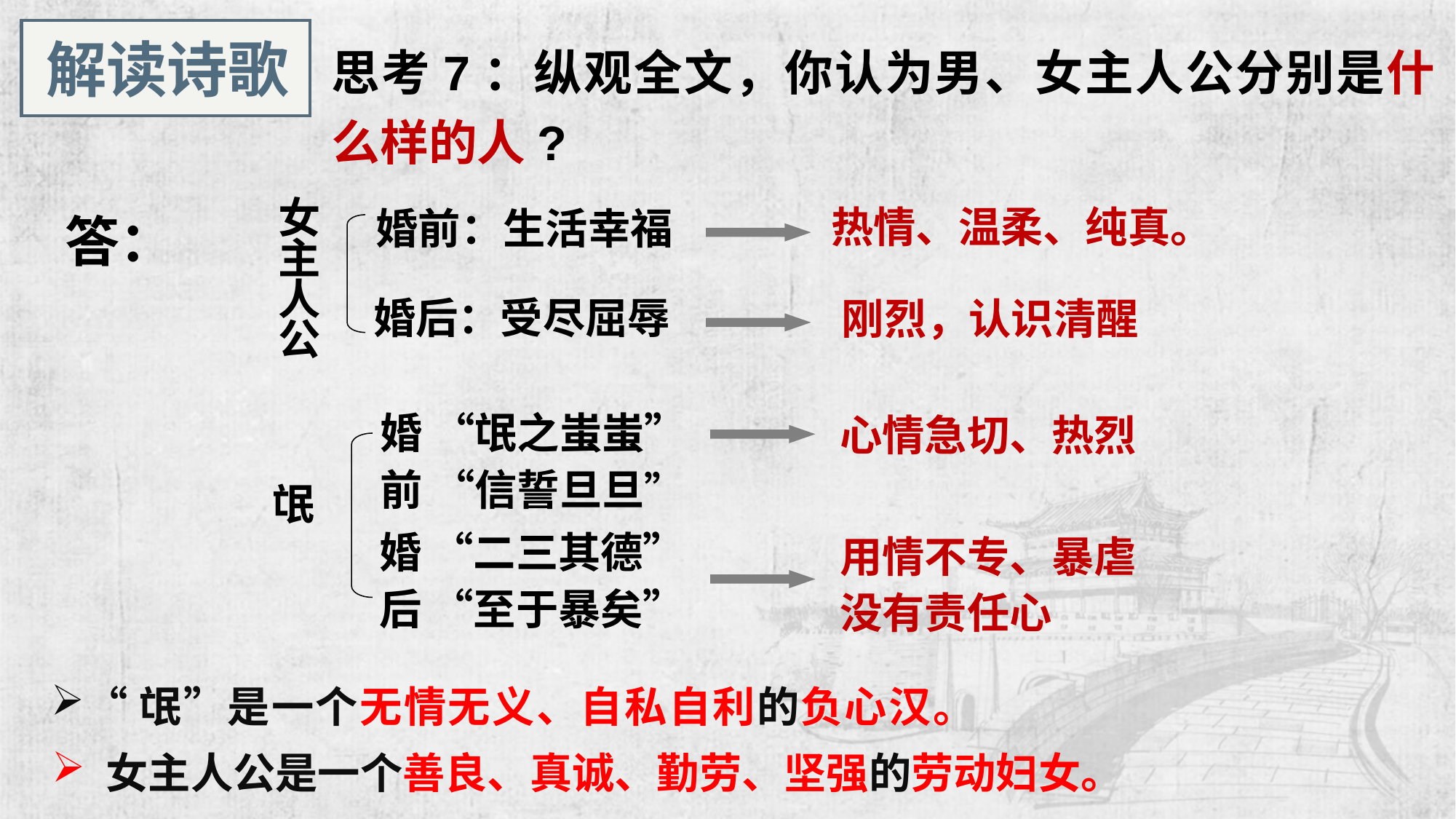

解读诗歌
思考7：纵观全文，你认为男、女主人公分别是什么样的人?
答：
女主人公
热情、温柔、纯真。
婚前：生活幸福

婚后：受尽屈辱
刚烈，认识清醒

婚 “氓之蚩蚩”
前 “信誓旦旦”
心情急切、热烈

氓
用情不专、暴虐
没有责任心
婚 “二三其德”
后 “至于暴矣”

“氓”是一个无情无义、自私自利的负心汉。
 女主人公是一个善良、真诚、勤劳、坚强的劳动妇女。